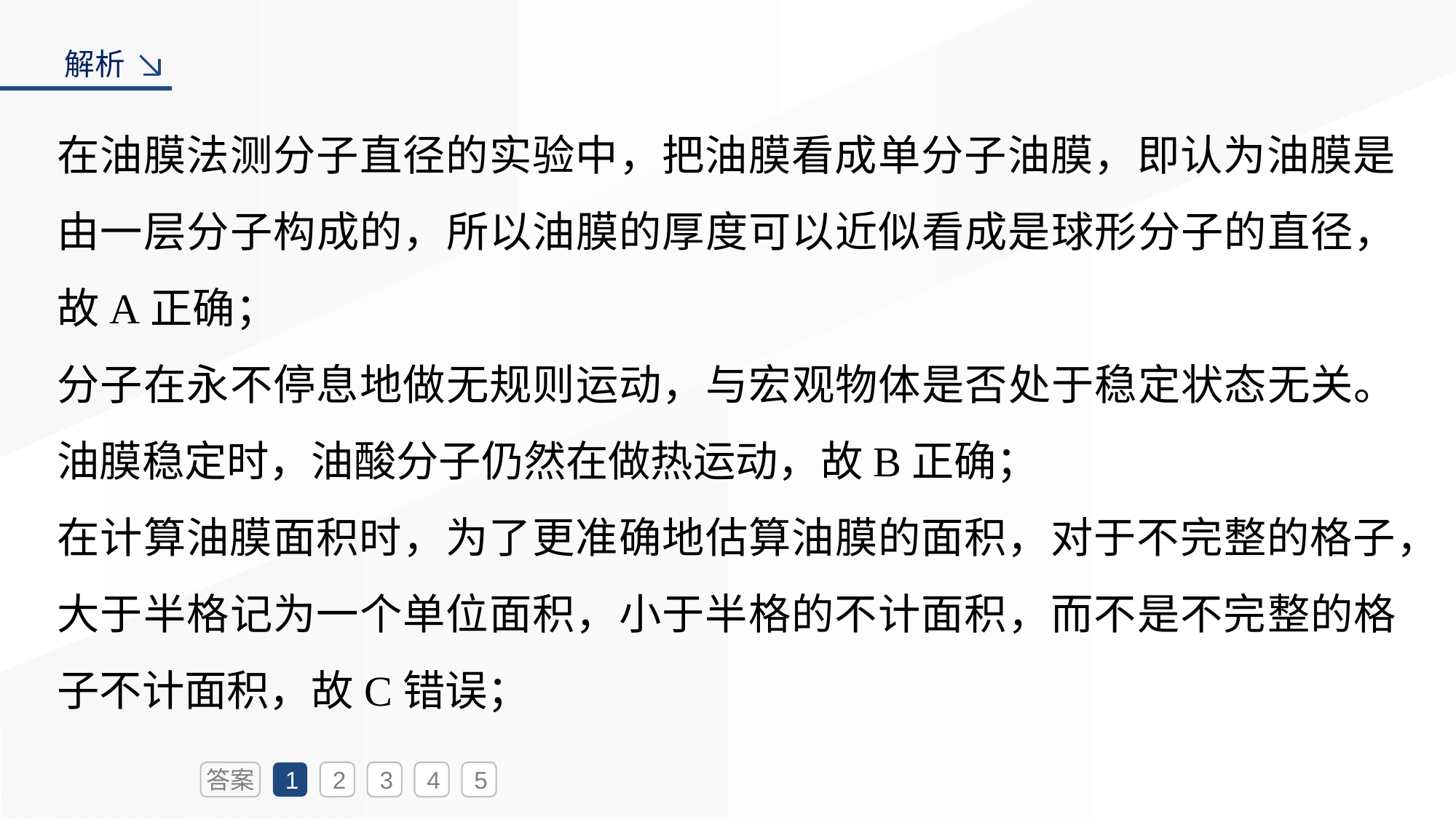

解析

在油膜法测分子直径的实验中，把油膜看成单分子油膜，即认为油膜是由一层分子构成的，所以油膜的厚度可以近似看成是球形分子的直径，故A正确；
分子在永不停息地做无规则运动，与宏观物体是否处于稳定状态无关。油膜稳定时，油酸分子仍然在做热运动，故B正确；
在计算油膜面积时，为了更准确地估算油膜的面积，对于不完整的格子，大于半格记为一个单位面积，小于半格的不计面积，而不是不完整的格子不计面积，故C错误；
答案
1
2
3
4
5